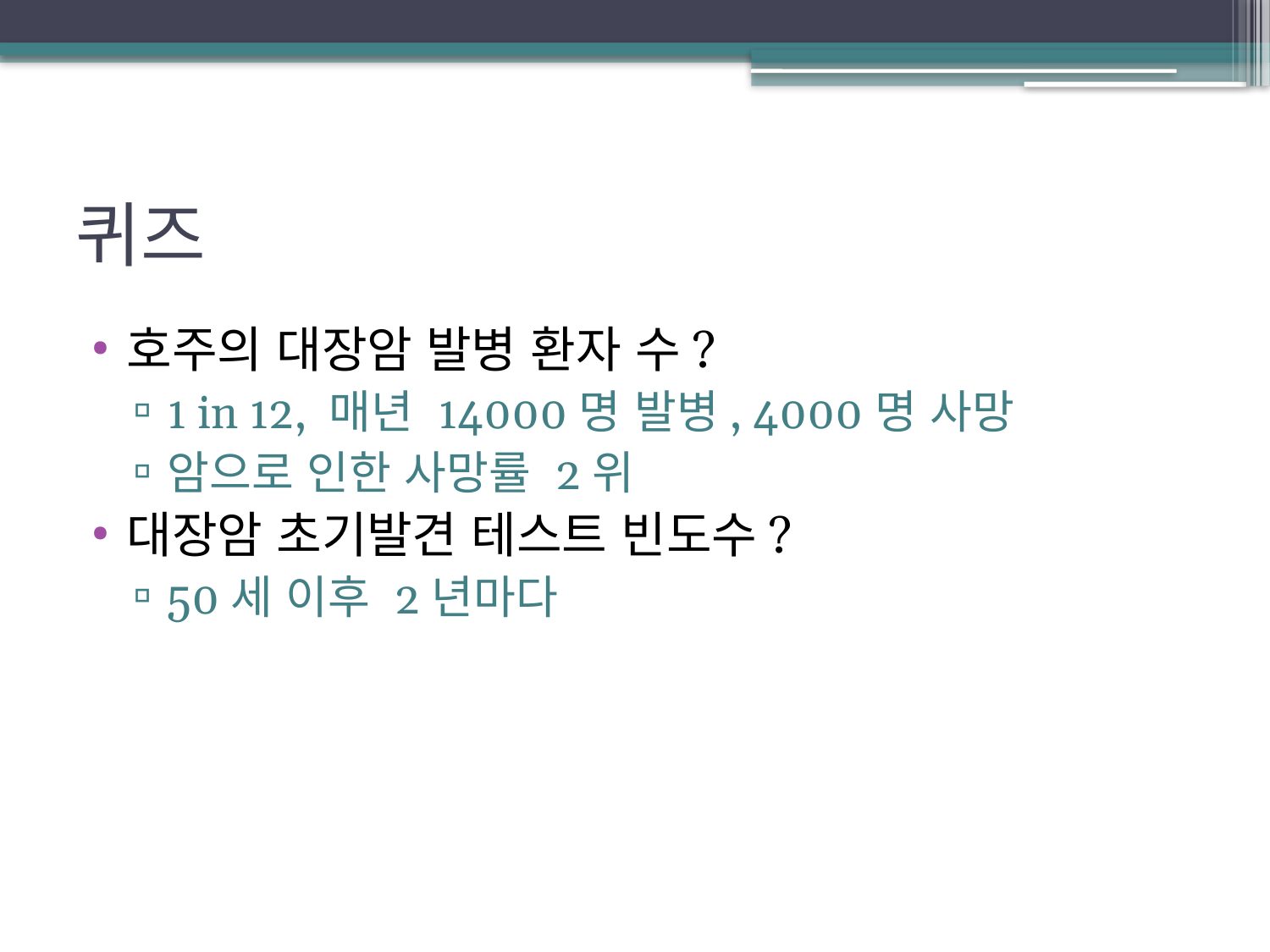

# 퀴즈
호주의 대장암 발병 환자 수?
1 in 12, 매년 14000명 발병, 4000명 사망
암으로 인한 사망률 2위
대장암 초기발견 테스트 빈도수?
50세 이후 2년마다